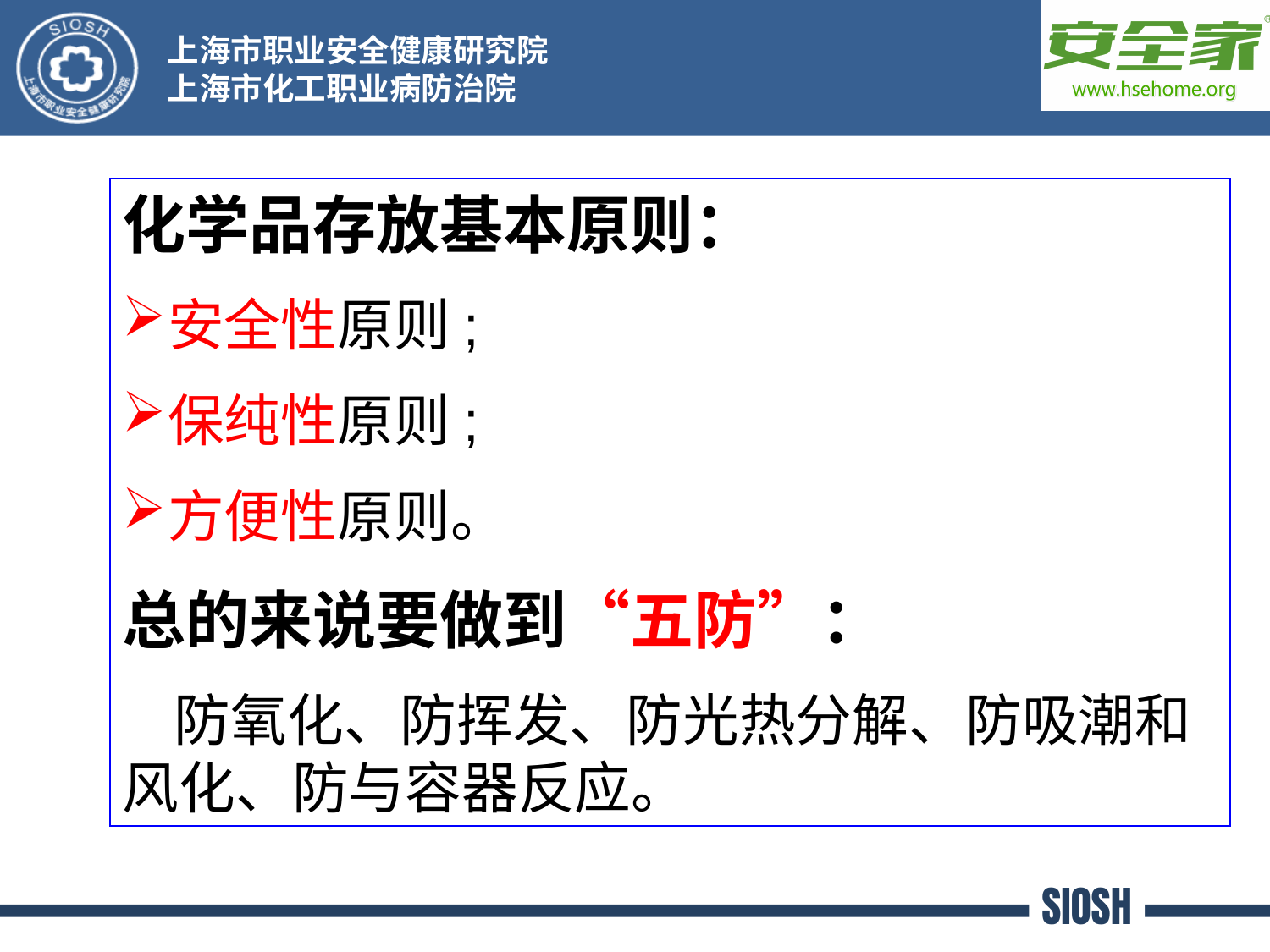

化学品存放基本原则：
安全性原则;
保纯性原则;
方便性原则。
总的来说要做到“五防”：
   防氧化、防挥发、防光热分解、防吸潮和风化、防与容器反应。